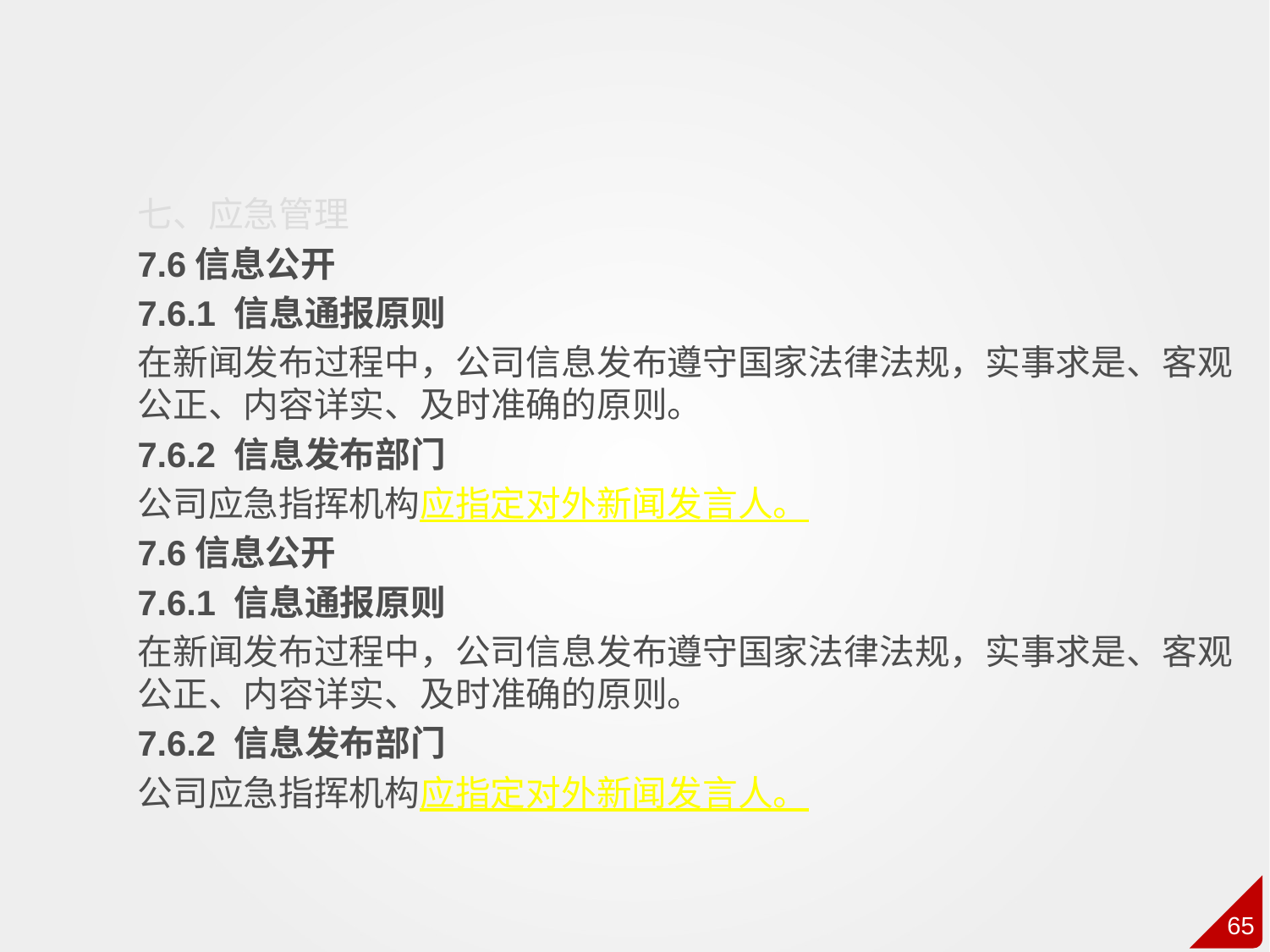

七、应急管理
7.6信息公开
7.6.1 信息通报原则
在新闻发布过程中，公司信息发布遵守国家法律法规，实事求是、客观公正、内容详实、及时准确的原则。
7.6.2 信息发布部门
公司应急指挥机构应指定对外新闻发言人。
7.6信息公开
7.6.1 信息通报原则
在新闻发布过程中，公司信息发布遵守国家法律法规，实事求是、客观公正、内容详实、及时准确的原则。
7.6.2 信息发布部门
公司应急指挥机构应指定对外新闻发言人。